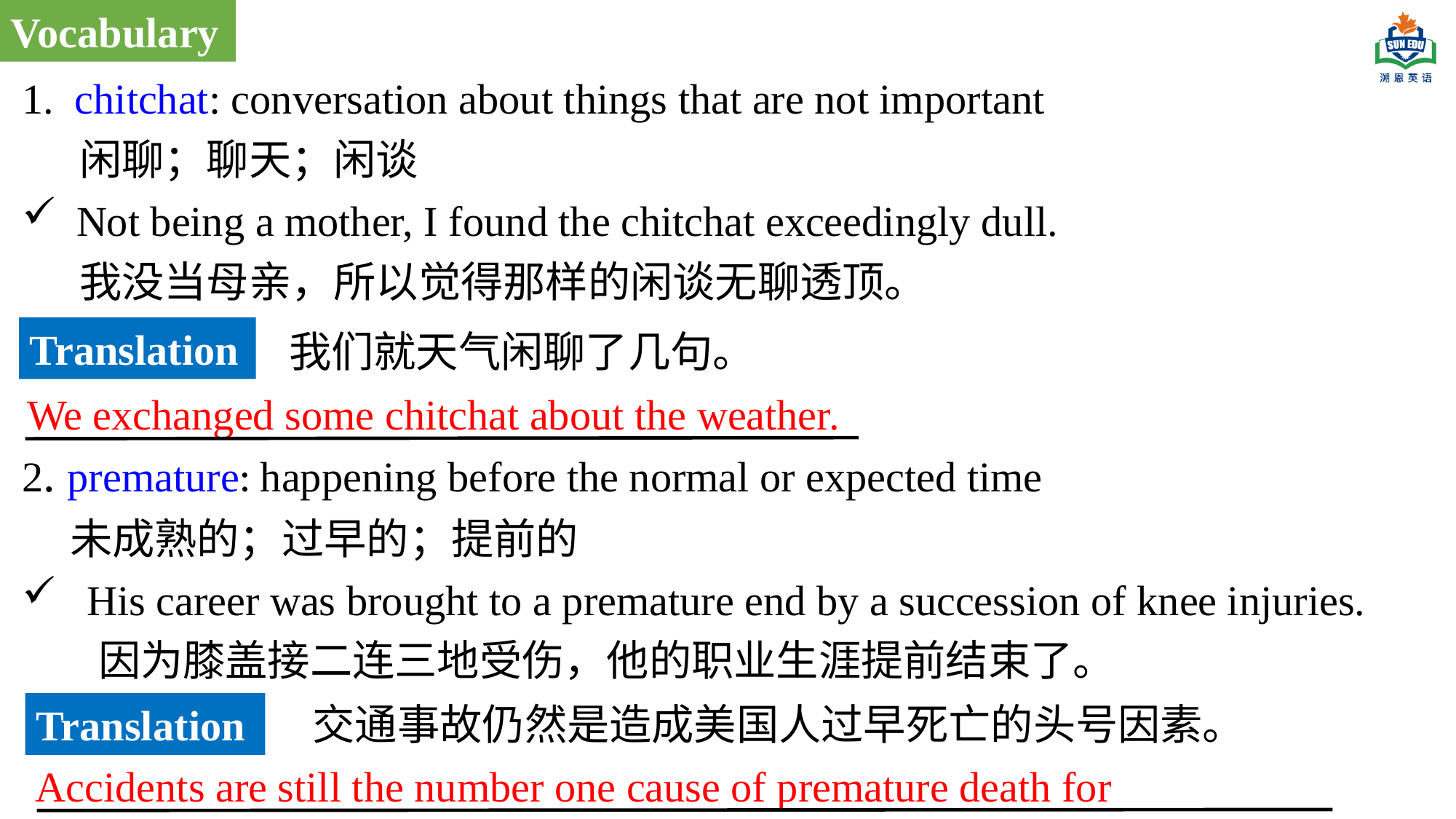

Vocabulary
1.  chitchat: conversation about things that are not important
     闲聊；聊天；闲谈
Not being a mother, I found the chitchat exceedingly dull.
     我没当母亲，所以觉得那样的闲谈无聊透顶。

2. premature: happening before the normal or expected time
    未成熟的；过早的；提前的
 His career was brought to a premature end by a succession of knee injuries.
       因为膝盖接二连三地受伤，他的职业生涯提前结束了。
Translation
我们就天气闲聊了几句。
We exchanged some chitchat about the weather.
交通事故仍然是造成美国人过早死亡的头号因素。
Translation
Accidents are still the number one cause of premature death for Americans.